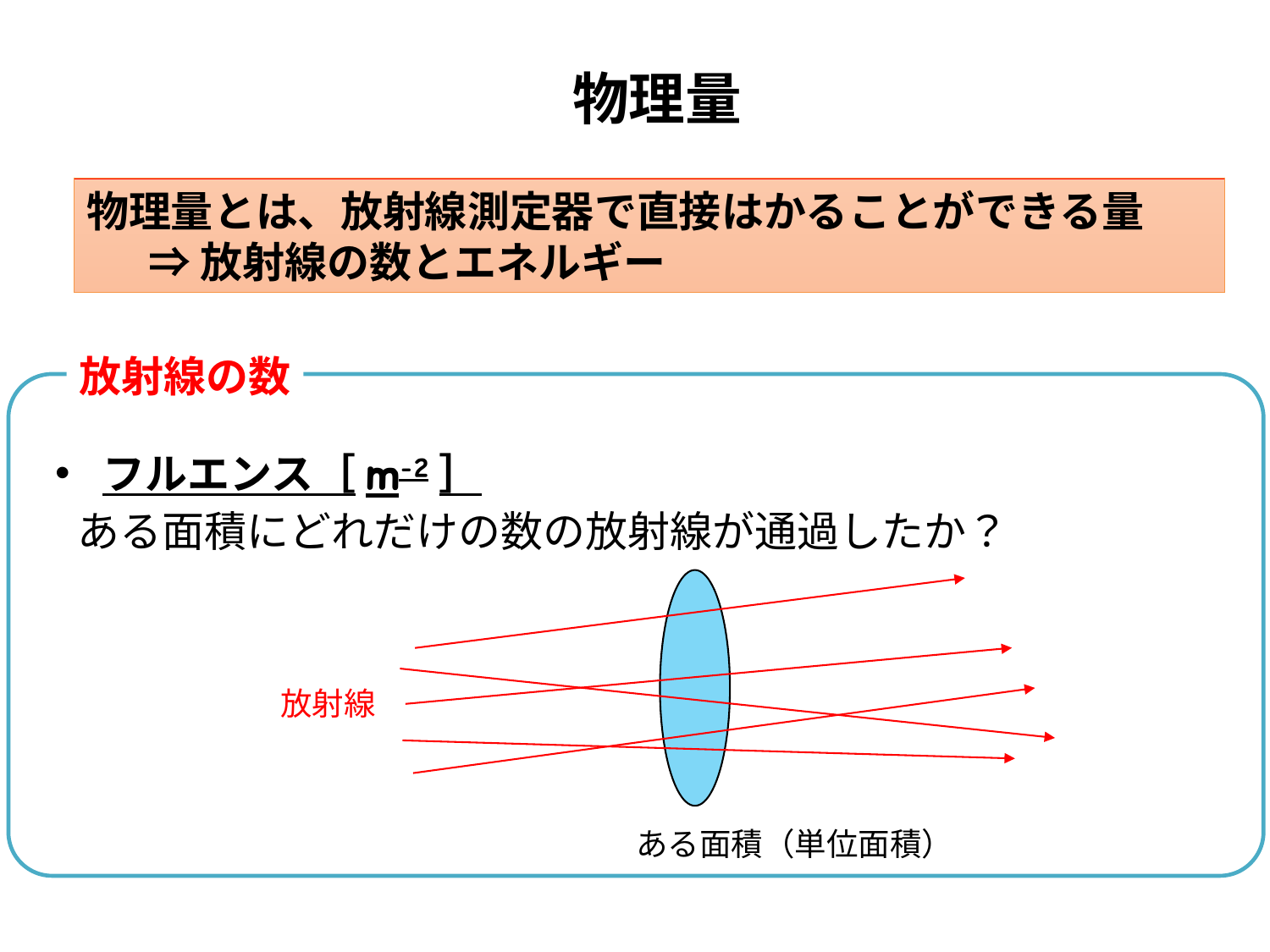

# 物理量
物理量とは、放射線測定器で直接はかることができる量
 　⇒ 放射線の数とエネルギー
放射線の数

フルエンス［m-2］
ある面積にどれだけの数の放射線が通過したか？

放射線
ある面積（単位面積）